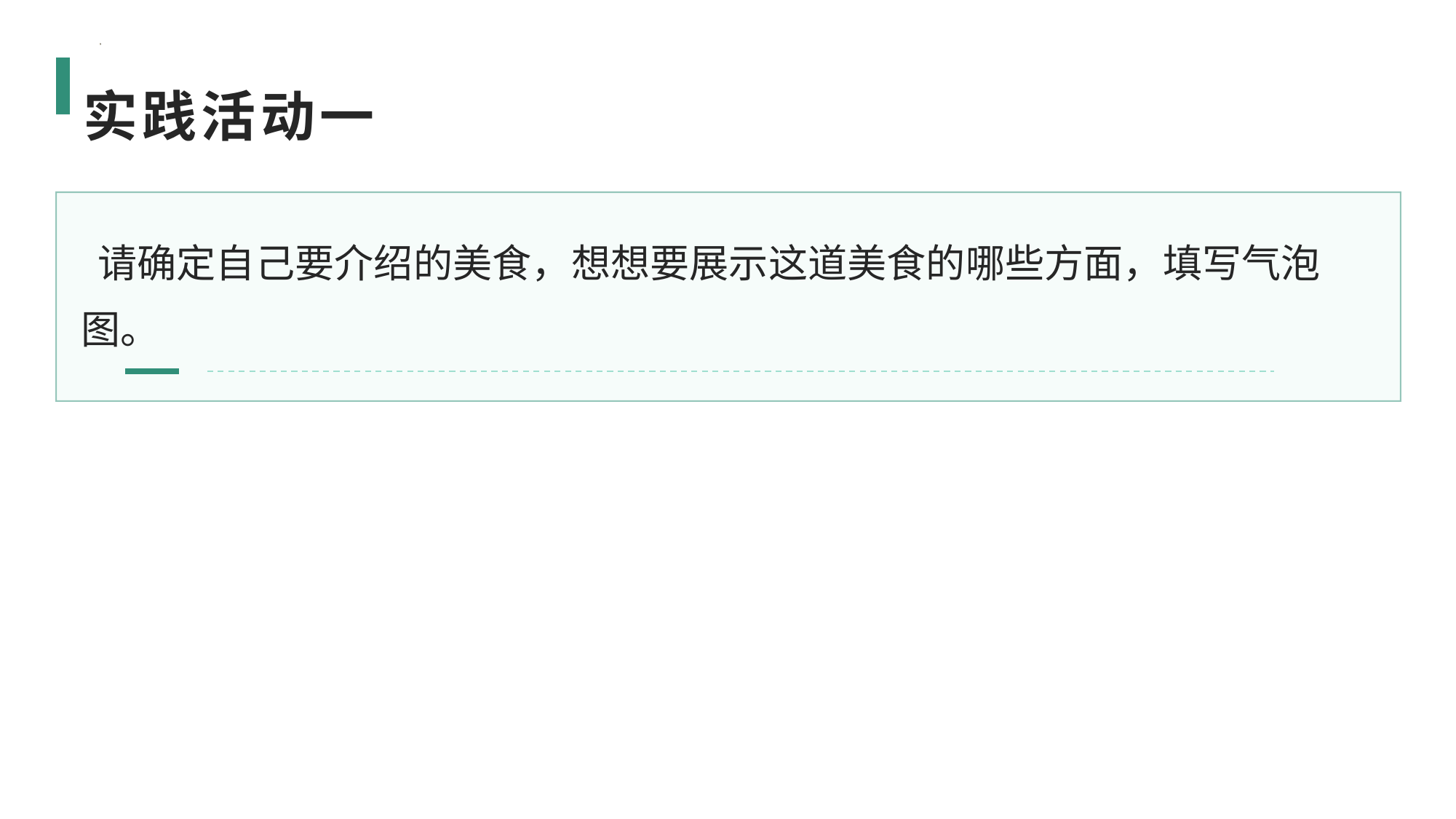

# 实践活动一

 请确定自己要介绍的美食，想想要展示这道美食的哪些方面，填写气泡图。